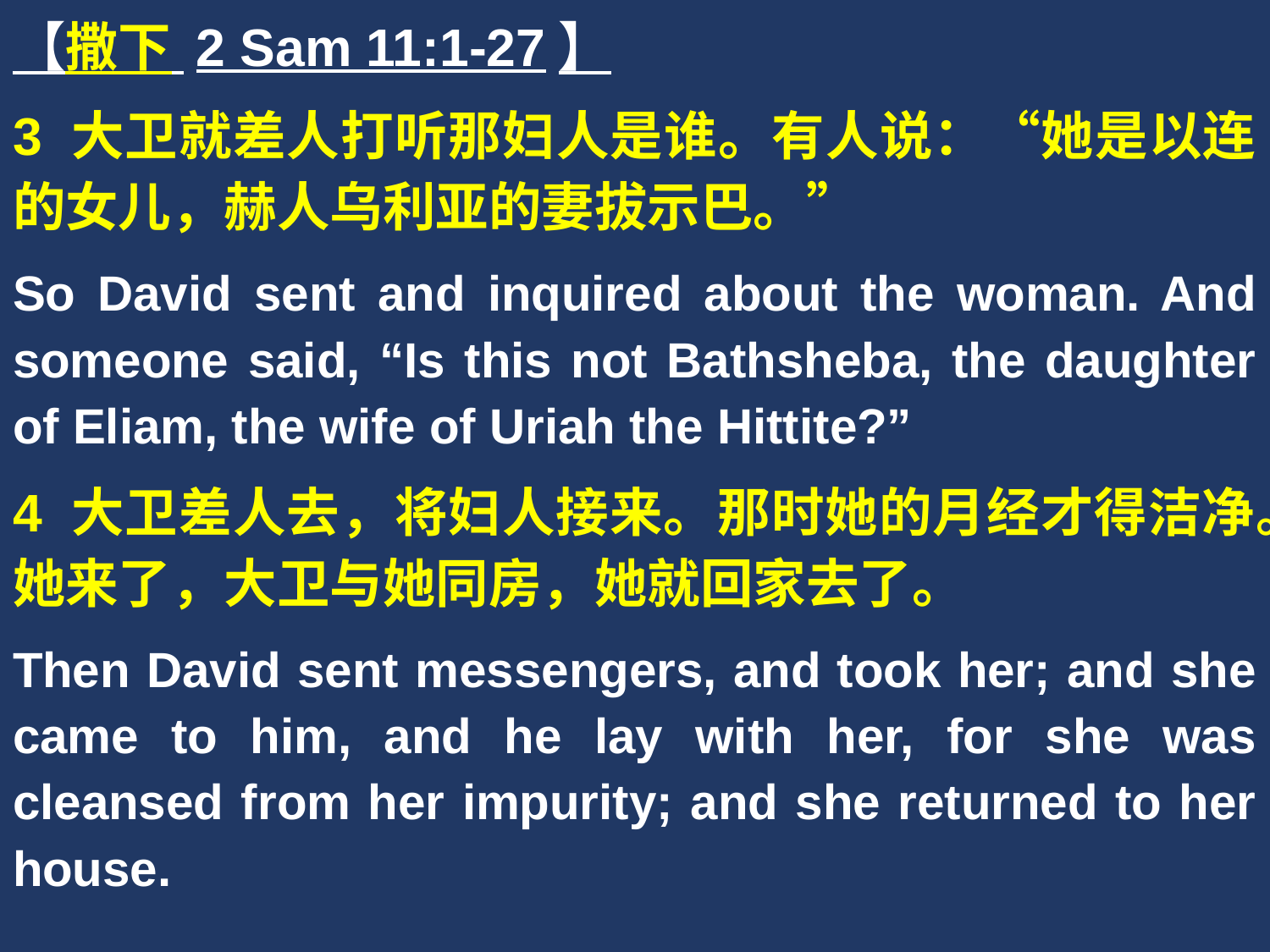

【撒下 2 Sam 11:1-27】
3 大卫就差人打听那妇人是谁。有人说：“她是以连的女儿，赫人乌利亚的妻拔示巴。”
So David sent and inquired about the woman. And someone said, “Is this not Bathsheba, the daughter of Eliam, the wife of Uriah the Hittite?”
4 大卫差人去，将妇人接来。那时她的月经才得洁净。她来了，大卫与她同房，她就回家去了。
Then David sent messengers, and took her; and she came to him, and he lay with her, for she was cleansed from her impurity; and she returned to her house.